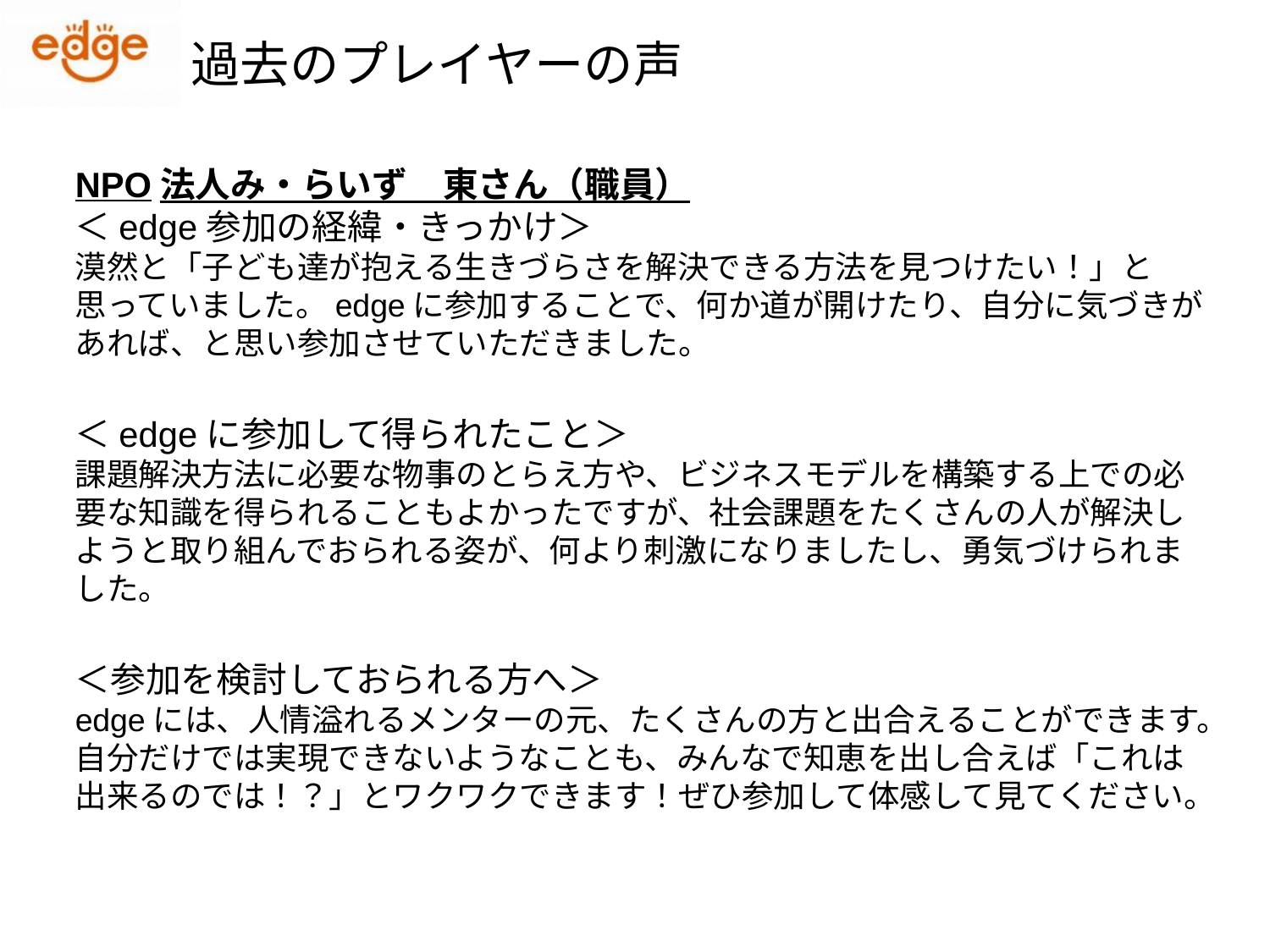

過去のプレイヤーの声
NPO法人み・らいず　東さん（職員）
＜edge参加の経緯・きっかけ＞
漠然と「子ども達が抱える生きづらさを解決できる方法を見つけたい！」と思っていました。edgeに参加することで、何か道が開けたり、自分に気づきがあれば、と思い参加させていただきました。

＜edgeに参加して得られたこと＞
課題解決方法に必要な物事のとらえ方や、ビジネスモデルを構築する上での必要な知識を得られることもよかったですが、社会課題をたくさんの人が解決しようと取り組んでおられる姿が、何より刺激になりましたし、勇気づけられました。

＜参加を検討しておられる方へ＞
edgeには、人情溢れるメンターの元、たくさんの方と出合えることができます。
自分だけでは実現できないようなことも、みんなで知恵を出し合えば「これは出来るのでは！？」とワクワクできます！ぜひ参加して体感して見てください。